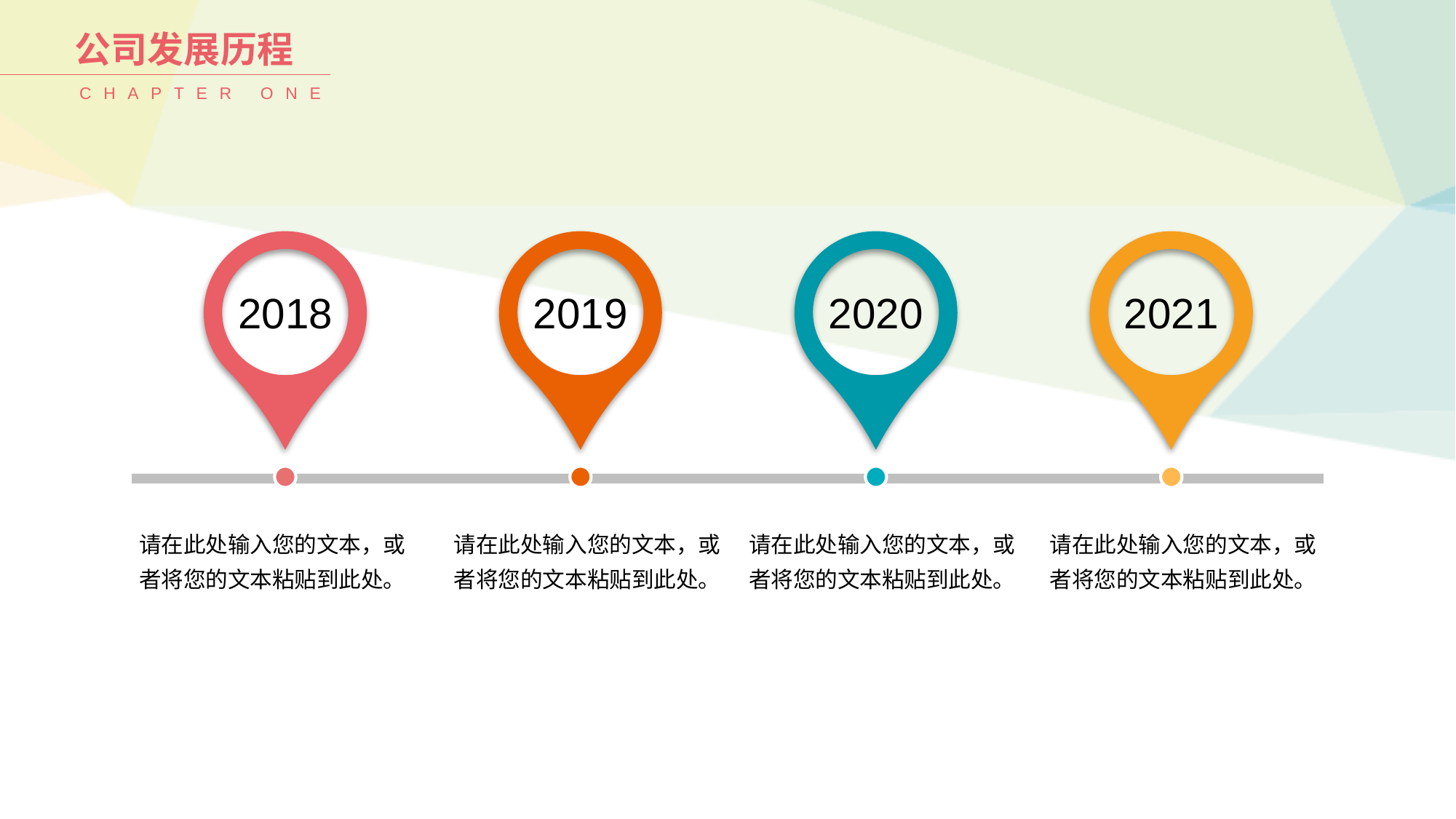

公司发展历程
CHAPTER ONE

2018
2019
2020
2021

请在此处输入您的文本，或者将您的文本粘贴到此处。
请在此处输入您的文本，或者将您的文本粘贴到此处。
请在此处输入您的文本，或者将您的文本粘贴到此处。
请在此处输入您的文本，或者将您的文本粘贴到此处。